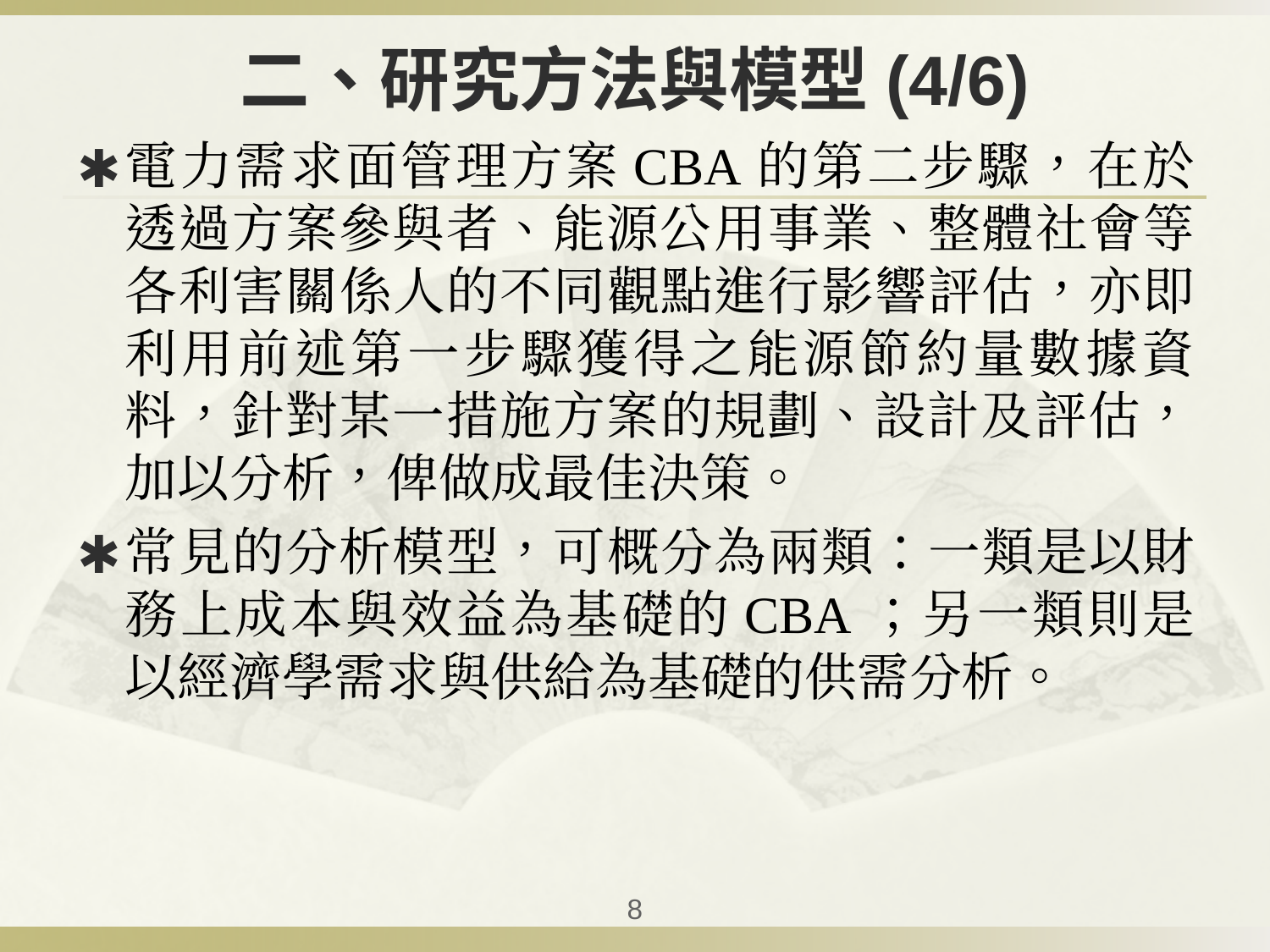

# 二、研究方法與模型(4/6)
電力需求面管理方案CBA的第二步驟，在於透過方案參與者、能源公用事業、整體社會等各利害關係人的不同觀點進行影響評估，亦即利用前述第一步驟獲得之能源節約量數據資料，針對某一措施方案的規劃、設計及評估，加以分析，俾做成最佳決策。
常見的分析模型，可概分為兩類：一類是以財務上成本與效益為基礎的CBA；另一類則是以經濟學需求與供給為基礎的供需分析。
8